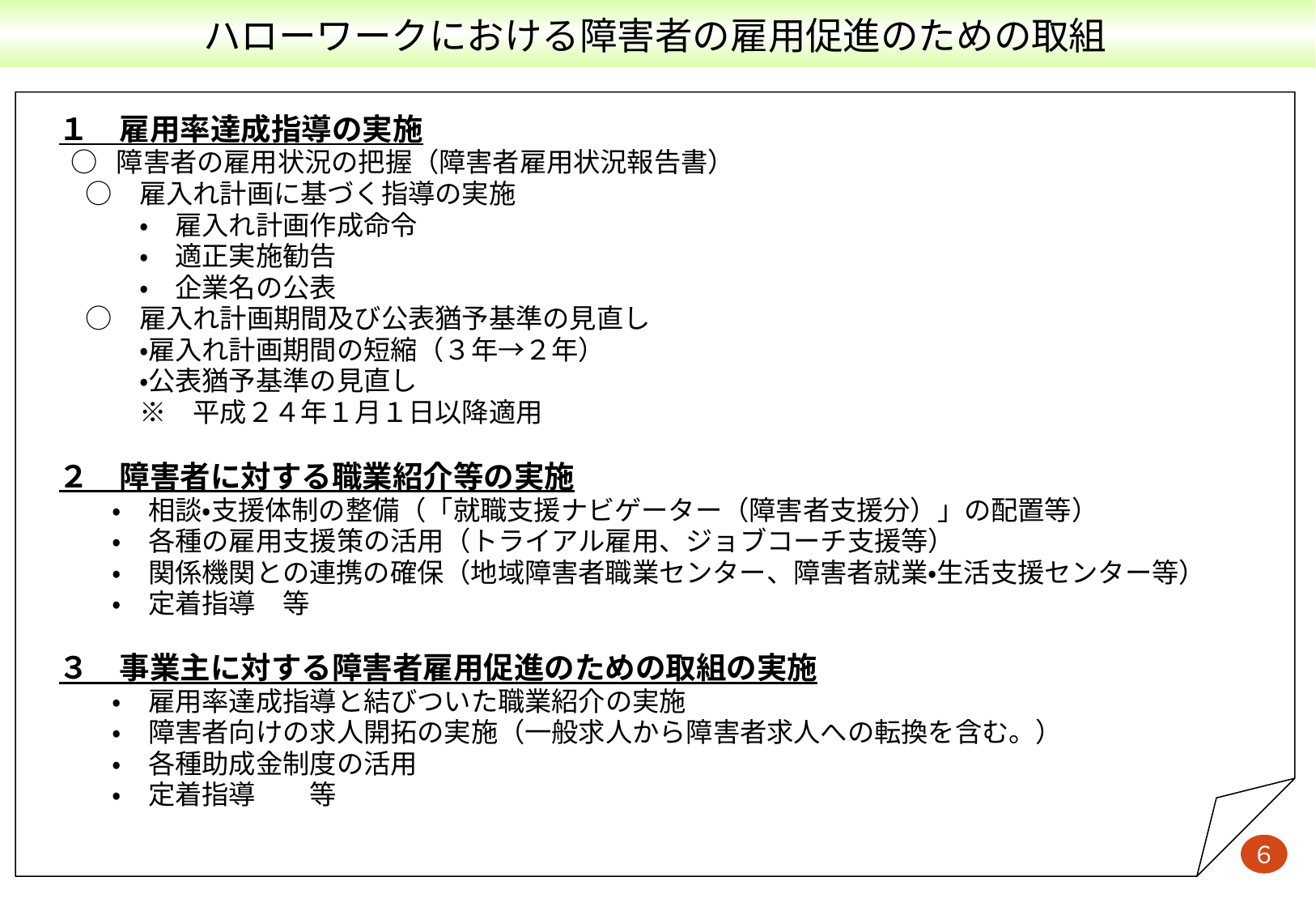

# ハローワークにおける障害者の雇用促進のための取組

１　雇用率達成指導の実施
  ○  障害者の雇用状況の把握（障害者雇用状況報告書）
　○　雇入れ計画に基づく指導の実施
　　　・　雇入れ計画作成命令
　　　・　適正実施勧告
　　　・　企業名の公表
　○　雇入れ計画期間及び公表猶予基準の見直し
　　　・雇入れ計画期間の短縮（３年→２年）
　　　・公表猶予基準の見直し
　　　※　平成２４年１月１日以降適用

２　障害者に対する職業紹介等の実施
　　・　相談・支援体制の整備（「就職支援ナビゲーター（障害者支援分）」の配置等）
　　・　各種の雇用支援策の活用（トライアル雇用、ジョブコーチ支援等）
　　・　関係機関との連携の確保（地域障害者職業センター、障害者就業・生活支援センター等）
　　・　定着指導　等

３　事業主に対する障害者雇用促進のための取組の実施
　　・　雇用率達成指導と結びついた職業紹介の実施
　　・　障害者向けの求人開拓の実施（一般求人から障害者求人への転換を含む。）
　　・　各種助成金制度の活用
　　・　定着指導　　等

６